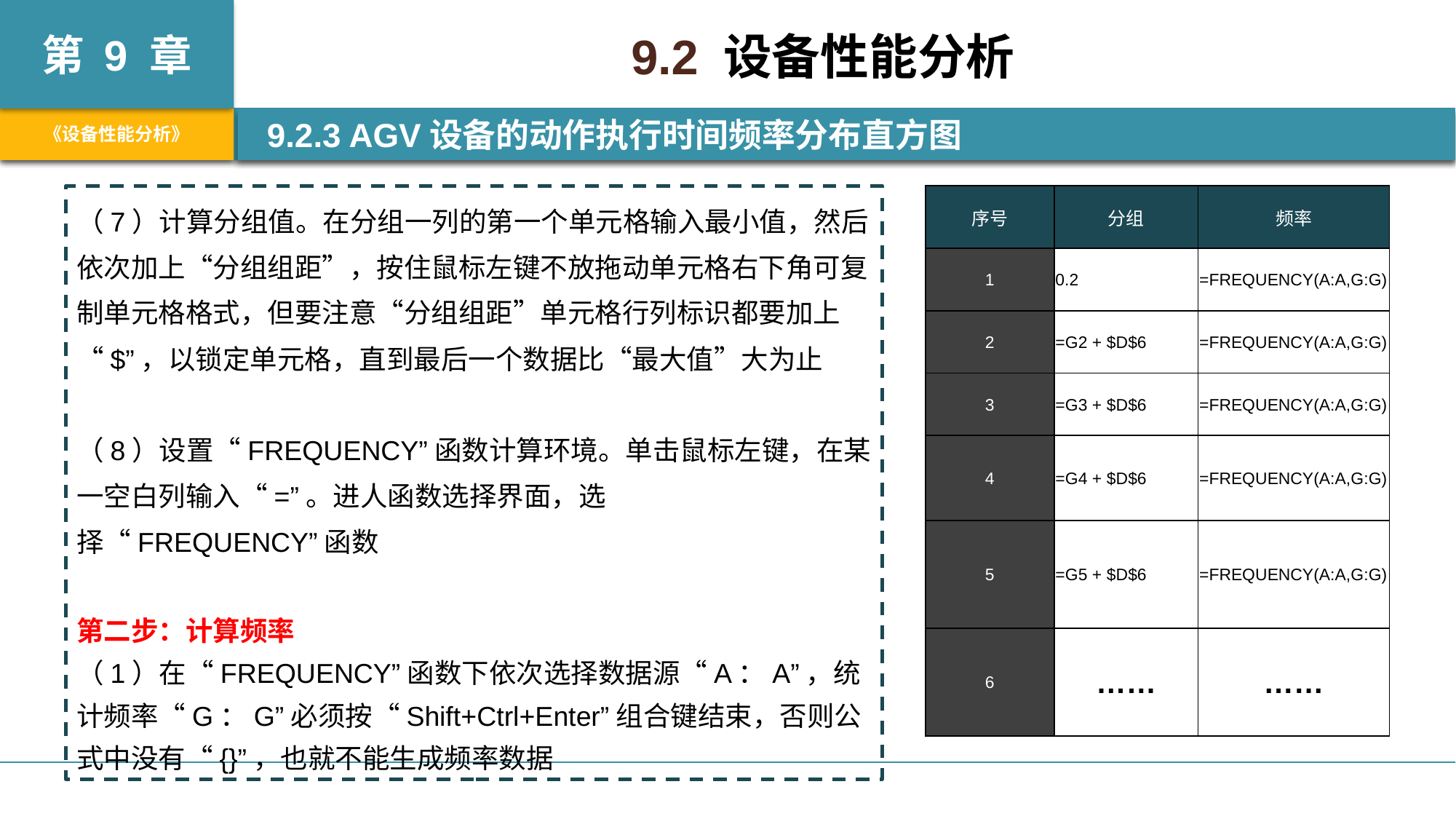

9.2 设备性能分析
  9.2.3 AGV设备的动作执行时间频率分布直方图
| 序号 | 分组 | 频率 |
| --- | --- | --- |
| 1 | 0.2 | =FREQUENCY(A:A,G:G) |
| 2 | =G2 + $D$6 | =FREQUENCY(A:A,G:G) |
| 3 | =G3 + $D$6 | =FREQUENCY(A:A,G:G) |
| 4 | =G4 + $D$6 | =FREQUENCY(A:A,G:G) |
| 5 | =G5 + $D$6 | =FREQUENCY(A:A,G:G) |
| 6 | …… | …… |
（7）计算分组值。在分组一列的第一个单元格输入最小值，然后依次加上“分组组距”，按住鼠标左键不放拖动单元格右下角可复制单元格格式，但要注意“分组组距”单元格行列标识都要加上“$”，以锁定单元格，直到最后一个数据比“最大值”大为止

（8）设置“FREQUENCY”函数计算环境。单击鼠标左键，在某一空白列输入“=”。进人函数选择界面，选择“FREQUENCY”函数

第二步：计算频率
（1）在“FREQUENCY”函数下依次选择数据源“A：A”，统计频率“G：G”必须按“Shift+Ctrl+Enter”组合键结束，否则公式中没有“{}”，也就不能生成频率数据